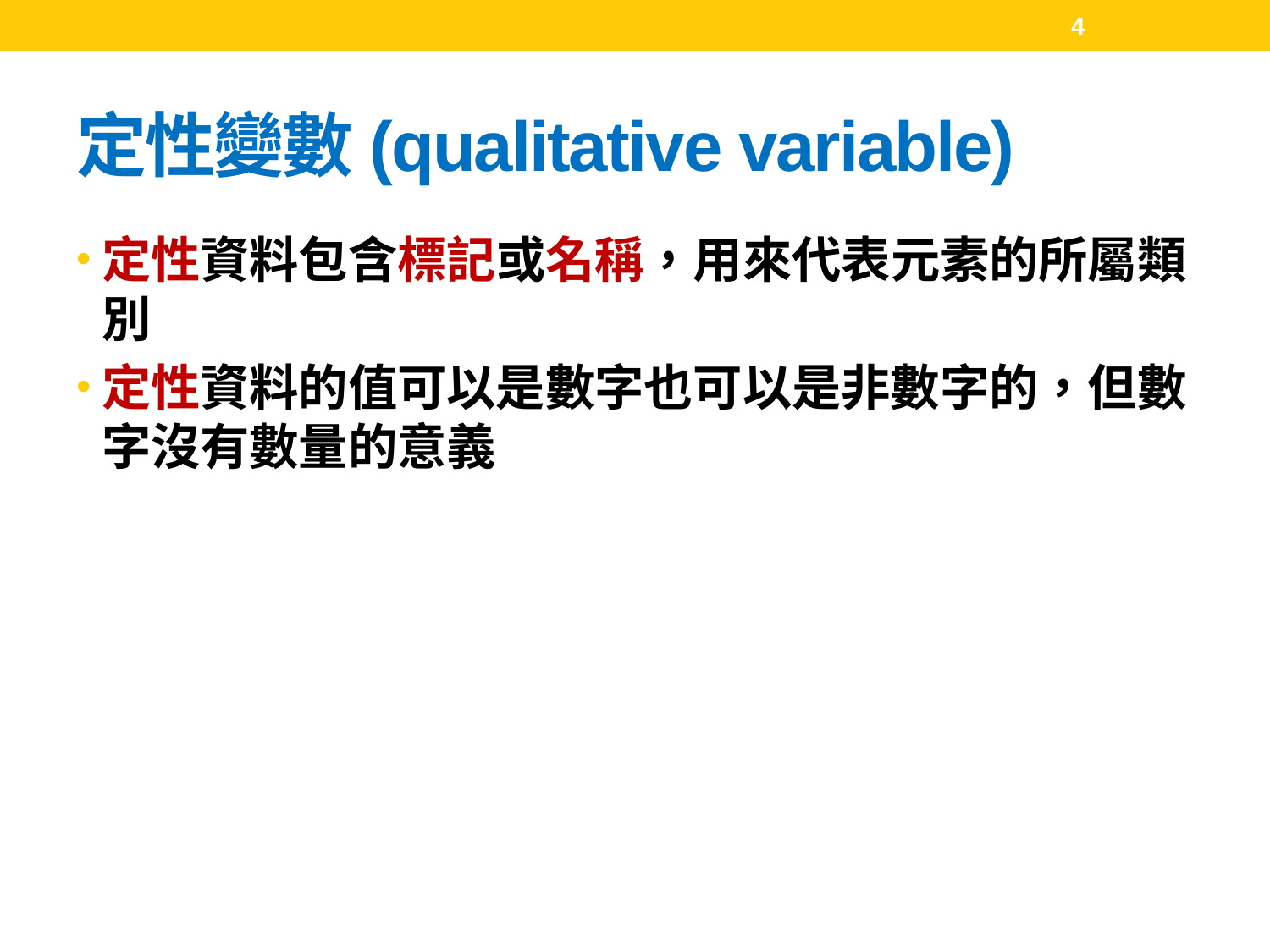

4
# 定性變數(qualitative variable)
定性資料包含標記或名稱，用來代表元素的所屬類別
定性資料的值可以是數字也可以是非數字的，但數字沒有數量的意義